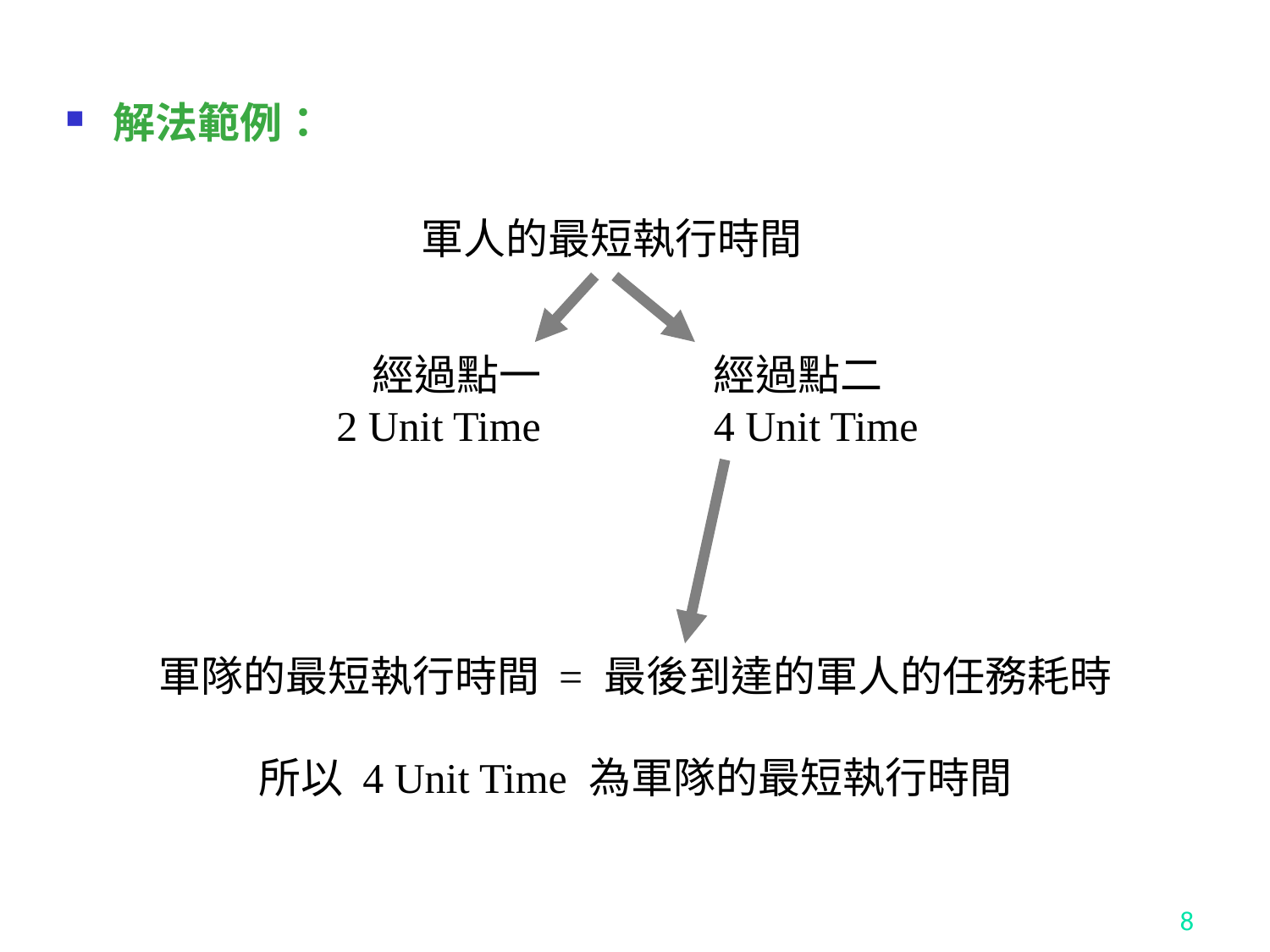

解法範例：
軍人的最短執行時間
經過點一
2 Unit Time
經過點二
4 Unit Time
軍隊的最短執行時間 = 最後到達的軍人的任務耗時

所以 4 Unit Time 為軍隊的最短執行時間
8